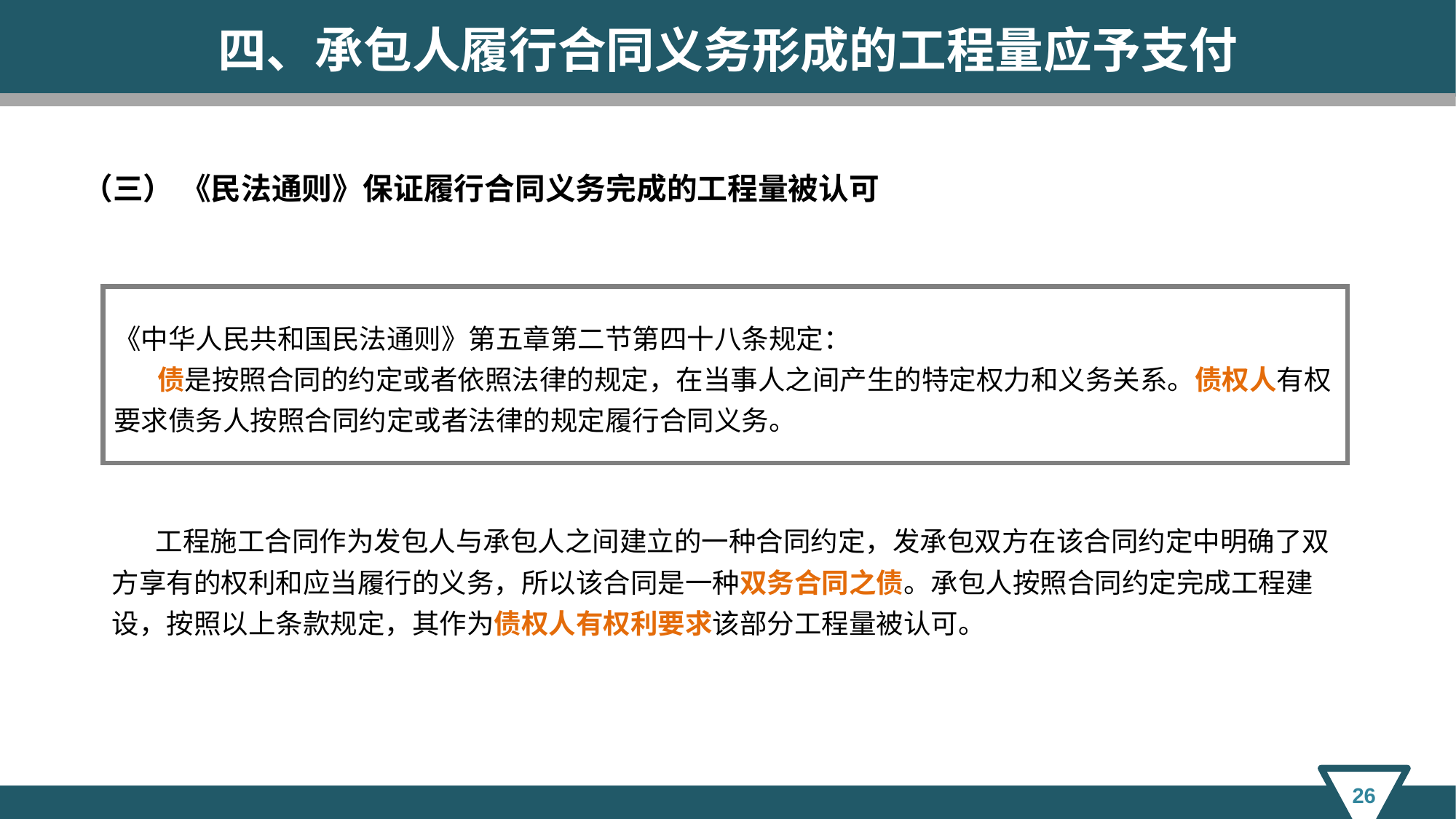

四、承包人履行合同义务形成的工程量应予支付
（三） 《民法通则》保证履行合同义务完成的工程量被认可
《中华人民共和国民法通则》第五章第二节第四十八条规定：
      债是按照合同的约定或者依照法律的规定，在当事人之间产生的特定权力和义务关系。债权人有权要求债务人按照合同约定或者法律的规定履行合同义务。
      工程施工合同作为发包人与承包人之间建立的一种合同约定，发承包双方在该合同约定中明确了双方享有的权利和应当履行的义务，所以该合同是一种双务合同之债。承包人按照合同约定完成工程建设，按照以上条款规定，其作为债权人有权利要求该部分工程量被认可。